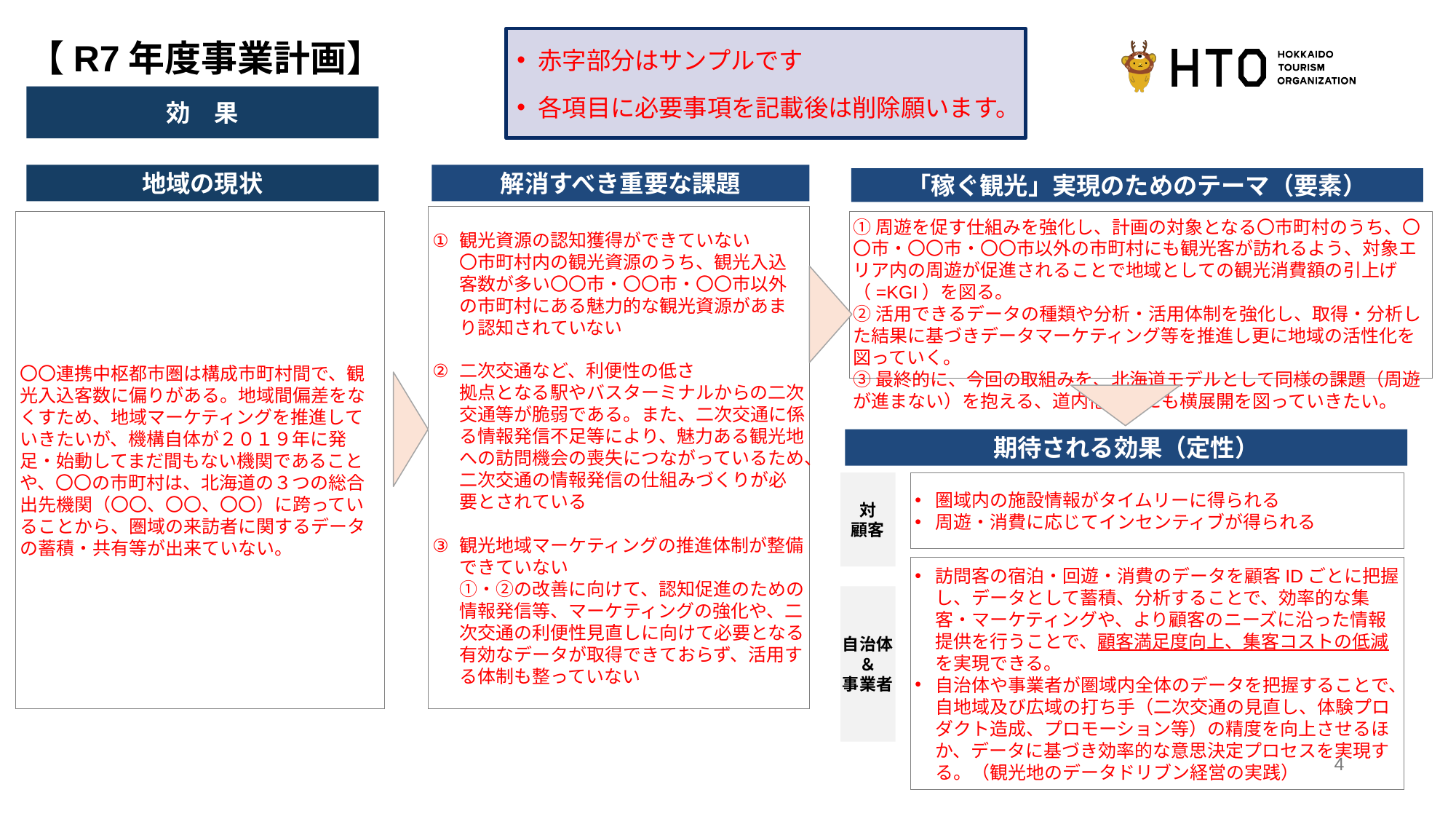

# 【R7年度事業計画】
赤字部分はサンプルです
各項目に必要事項を記載後は削除願います。
効　果
地域の現状
解消すべき重要な課題
「稼ぐ観光」実現のためのテーマ（要素）
観光資源の認知獲得ができていない
〇市町村内の観光資源のうち、観光入込客数が多い〇〇市・〇〇市・〇〇市以外の市町村にある魅力的な観光資源があまり認知されていない

二次交通など、利便性の低さ
拠点となる駅やバスターミナルからの二次交通等が脆弱である。また、二次交通に係る情報発信不足等により、魅力ある観光地への訪問機会の喪失につながっているため、二次交通の情報発信の仕組みづくりが必要とされている

観光地域マーケティングの推進体制が整備できていない
①・②の改善に向けて、認知促進のための情報発信等、マーケティングの強化や、二次交通の利便性見直しに向けて必要となる有効なデータが取得できておらず、活用する体制も整っていない
①周遊を促す仕組みを強化し、計画の対象となる〇市町村のうち、〇〇市・〇〇市・〇〇市以外の市町村にも観光客が訪れるよう、対象エリア内の周遊が促進されることで地域としての観光消費額の引上げ（=KGI）を図る。
②活用できるデータの種類や分析・活用体制を強化し、取得・分析した結果に基づきデータマーケティング等を推進し更に地域の活性化を図っていく。
③最終的に、今回の取組みを、北海道モデルとして同様の課題（周遊が進まない）を抱える、道内他地域にも横展開を図っていきたい。
〇〇連携中枢都市圏は構成市町村間で、観光入込客数に偏りがある。地域間偏差をなくすため、地域マーケティングを推進していきたいが、機構自体が２０１９年に発足・始動してまだ間もない機関であることや、〇〇の市町村は、北海道の３つの総合出先機関（〇〇、〇〇、〇〇）に跨っていることから、圏域の来訪者に関するデータの蓄積・共有等が出来ていない。

期待される効果（定性）
対
顧客
圏域内の施設情報がタイムリーに得られる
周遊・消費に応じてインセンティブが得られる
訪問客の宿泊・回遊・消費のデータを顧客IDごとに把握し、データとして蓄積、分析することで、効率的な集客・マーケティングや、より顧客のニーズに沿った情報提供を行うことで、顧客満足度向上、集客コストの低減を実現できる。
自治体や事業者が圏域内全体のデータを把握することで、自地域及び広域の打ち手（二次交通の見直し、体験プロダクト造成、プロモーション等）の精度を向上させるほか、データに基づき効率的な意思決定プロセスを実現する。（観光地のデータドリブン経営の実践）
自治体
＆
事業者
4